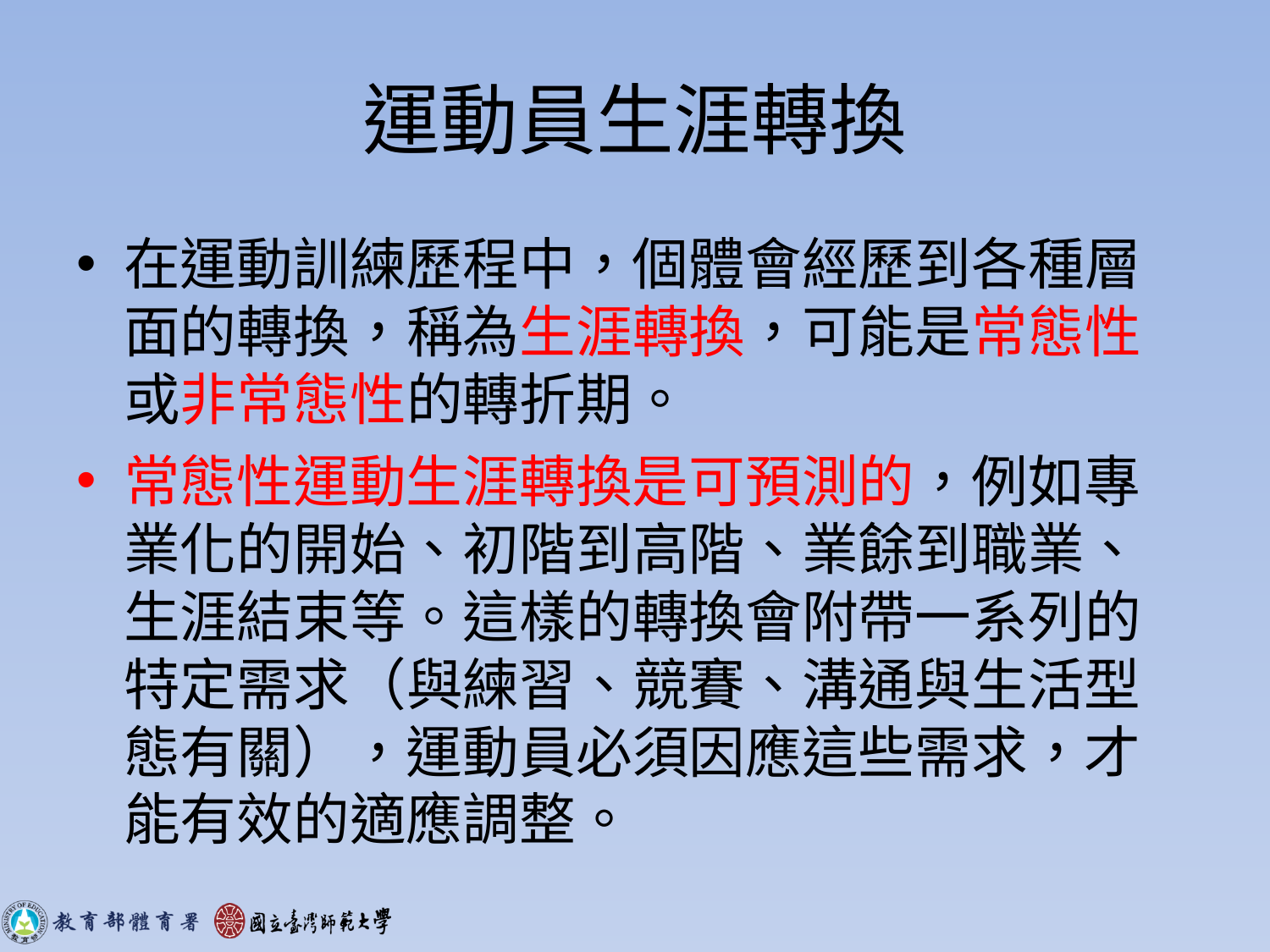

# 運動員生涯轉換
在運動訓練歷程中，個體會經歷到各種層面的轉換，稱為生涯轉換，可能是常態性或非常態性的轉折期。
常態性運動生涯轉換是可預測的，例如專業化的開始、初階到高階、業餘到職業、生涯結束等。這樣的轉換會附帶一系列的特定需求（與練習、競賽、溝通與生活型態有關），運動員必須因應這些需求，才能有效的適應調整。